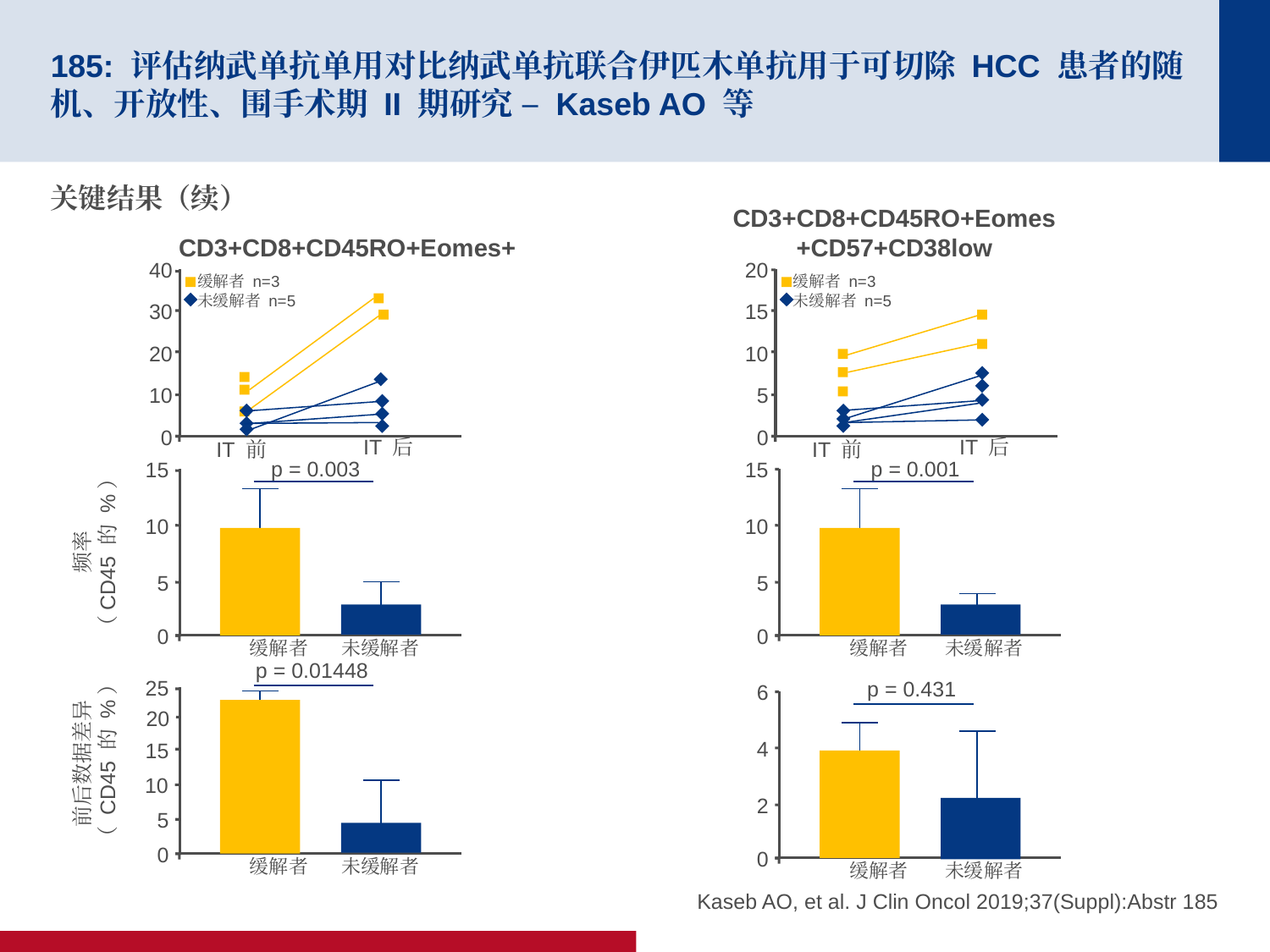

# 185: 评估纳武单抗单用对比纳武单抗联合伊匹木单抗用于可切除 HCC 患者的随机、开放性、围手术期 II 期研究 – Kaseb AO 等
关键结果（续）

CD3+CD8+CD45RO+Eomes
+CD57+CD38low
CD3+CD8+CD45RO+Eomes+
40
缓解者 n=3
未缓解者 n=5

30

20

10

0

IT 后
IT 前

20
缓解者 n=3
未缓解者 n=5

15

10

5

0

IT 后
IT 前

p = 0.003
p = 0.001
15

10

5

0
未缓解者
缓解者

15

10

5

0
缓解者
未缓解者

频率
（CD45 的 %）

p = 0.01448
25

20

15

10

5

0
缓解者
未缓解者

前后数据差异
（ CD45 的 %）

p = 0.431
6

4

2

0
缓解者
未缓解者

Kaseb AO, et al. J Clin Oncol 2019;37(Suppl):Abstr 185